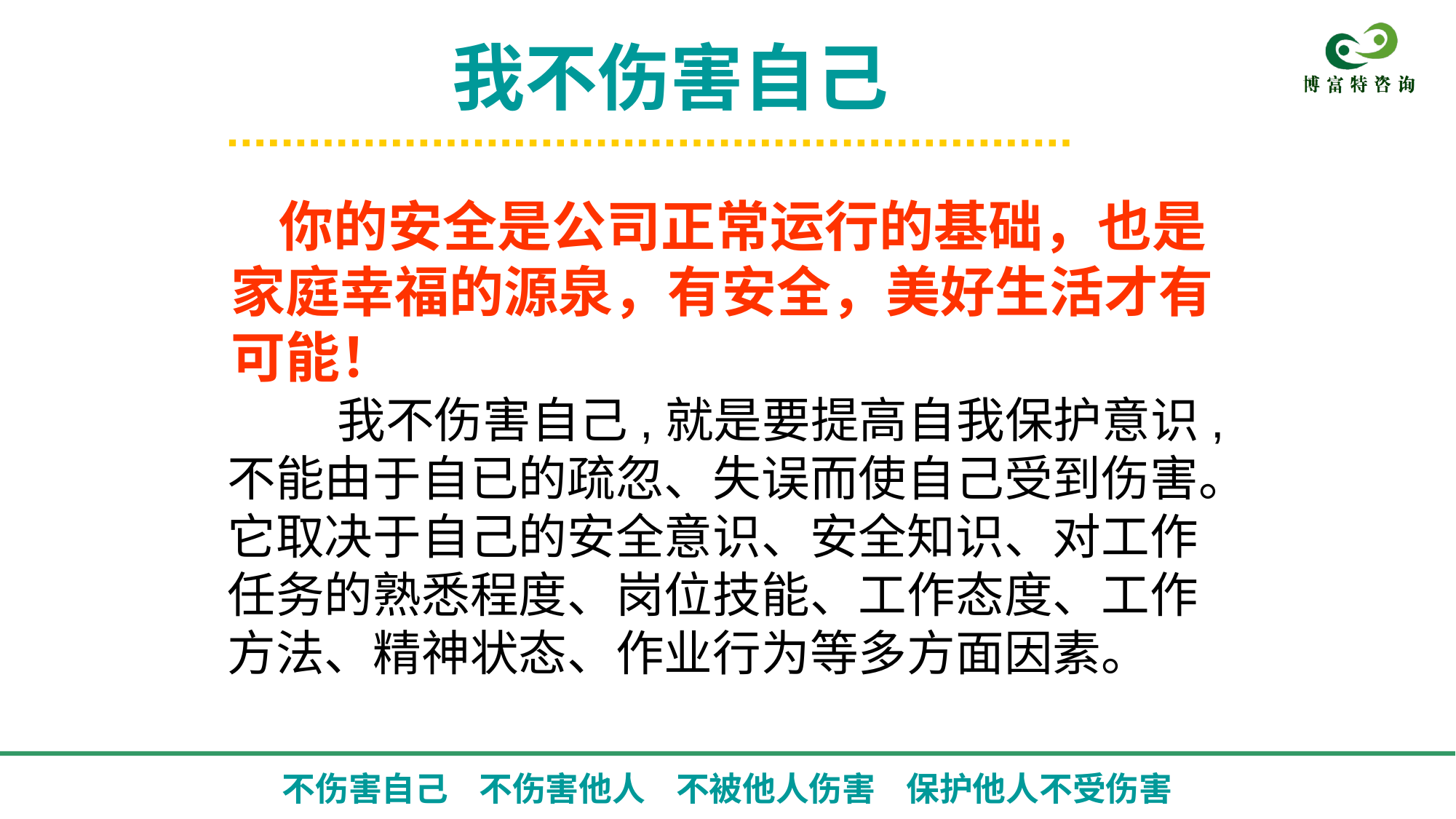

我不伤害自己

    你的安全是公司正常运行的基础，也是家庭幸福的源泉，有安全，美好生活才有可能！
         我不伤害自己,就是要提高自我保护意识,不能由于自已的疏忽、失误而使自己受到伤害。它取决于自己的安全意识、安全知识、对工作任务的熟悉程度、岗位技能、工作态度、工作方法、精神状态、作业行为等多方面因素。
不伤害自己    不伤害他人    不被他人伤害    保护他人不受伤害